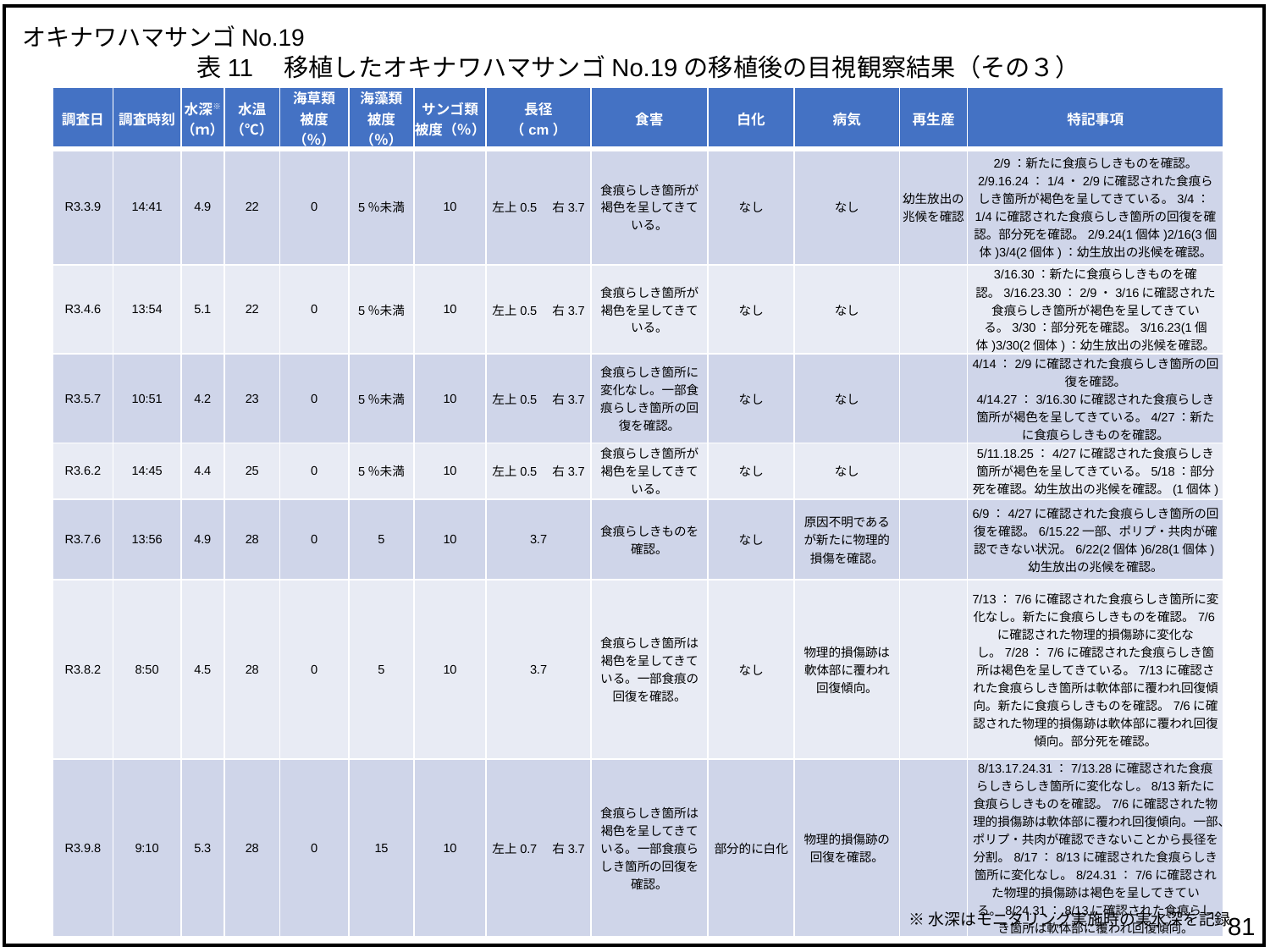

オキナワハマサンゴNo.19
表11　移植したオキナワハマサンゴNo.19の移植後の目視観察結果（その３）
| 調査日 | 調査時刻 | 水深※ （ｍ） | 水温 （℃） | 海草類 被度（％） | 海藻類 被度（％） | サンゴ類 被度（％） | 長径 （cm） | 食害 | 白化 | 病気 | 再生産 | 特記事項 |
| --- | --- | --- | --- | --- | --- | --- | --- | --- | --- | --- | --- | --- |
| R3.3.9 | 14:41 | 4.9 | 22 | 0 | 5％未満 | 10 | 左上0.5　右3.7 | 食痕らしき箇所が褐色を呈してきている。 | なし | なし | 幼生放出の 兆候を確認 | 2/9：新たに食痕らしきものを確認。 2/9.16.24：1/4・2/9に確認された食痕らしき箇所が褐色を呈してきている。3/4：1/4に確認された食痕らしき箇所の回復を確認。部分死を確認。2/9.24(1個体)2/16(3個体)3/4(2個体)：幼生放出の兆候を確認。 |
| R3.4.6 | 13:54 | 5.1 | 22 | 0 | 5％未満 | 10 | 左上0.5　右3.7 | 食痕らしき箇所が褐色を呈してきている。 | なし | なし |  | 3/16.30：新たに食痕らしきものを確認。3/16.23.30：2/9・3/16に確認された食痕らしき箇所が褐色を呈してきている。3/30：部分死を確認。3/16.23(1個体)3/30(2個体)：幼生放出の兆候を確認。 |
| R3.5.7 | 10:51 | 4.2 | 23 | 0 | 5％未満 | 10 | 左上0.5　右3.7 | 食痕らしき箇所に変化なし。一部食痕らしき箇所の回復を確認。 | なし | なし |  | 4/14：2/9に確認された食痕らしき箇所の回復を確認。 4/14.27：3/16.30に確認された食痕らしき箇所が褐色を呈してきている。4/27：新たに食痕らしきものを確認。 |
| R3.6.2 | 14:45 | 4.4 | 25 | 0 | 5％未満 | 10 | 左上0.5　右3.7 | 食痕らしき箇所が褐色を呈してきている。 | なし | なし |  | 5/11.18.25：4/27に確認された食痕らしき箇所が褐色を呈してきている。5/18：部分死を確認。幼生放出の兆候を確認。(1個体) |
| R3.7.6 | 13:56 | 4.9 | 28 | 0 | 5 | 10 | 3.7 | 食痕らしきものを確認。 | なし | 原因不明であるが新たに物理的損傷を確認。 |  | 6/9：4/27に確認された食痕らしき箇所の回復を確認。6/15.22一部、ポリプ・共肉が確認できない状況。6/22(2個体)6/28(1個体)幼生放出の兆候を確認。 |
| R3.8.2 | 8:50 | 4.5 | 28 | 0 | 5 | 10 | 3.7 | 食痕らしき箇所は褐色を呈してきている。一部食痕の回復を確認。 | なし | 物理的損傷跡は軟体部に覆われ回復傾向。 |  | 7/13：7/6に確認された食痕らしき箇所に変化なし。新たに食痕らしきものを確認。7/6に確認された物理的損傷跡に変化なし。7/28：7/6に確認された食痕らしき箇所は褐色を呈してきている。7/13に確認された食痕らしき箇所は軟体部に覆われ回復傾向。新たに食痕らしきものを確認。7/6に確認された物理的損傷跡は軟体部に覆われ回復傾向。部分死を確認。 |
| R3.9.8 | 9:10 | 5.3 | 28 | 0 | 15 | 10 | 左上0.7　右3.7 | 食痕らしき箇所は褐色を呈してきている。一部食痕らしき箇所の回復を確認。 | 部分的に白化 | 物理的損傷跡の回復を確認。 |  | 8/13.17.24.31：7/13.28に確認された食痕らしきらしき箇所に変化なし。8/13新たに食痕らしきものを確認。7/6に確認された物理的損傷跡は軟体部に覆われ回復傾向。一部、ポリプ・共肉が確認できないことから長径を分割。8/17：8/13に確認された食痕らしき箇所に変化なし。8/24.31：7/6に確認された物理的損傷跡は褐色を呈してきている。8/24.31：8/13に確認された食痕らしき箇所は軟体部に覆われ回復傾向。 |
81
※水深はモニタリング実施時の実水深を記録